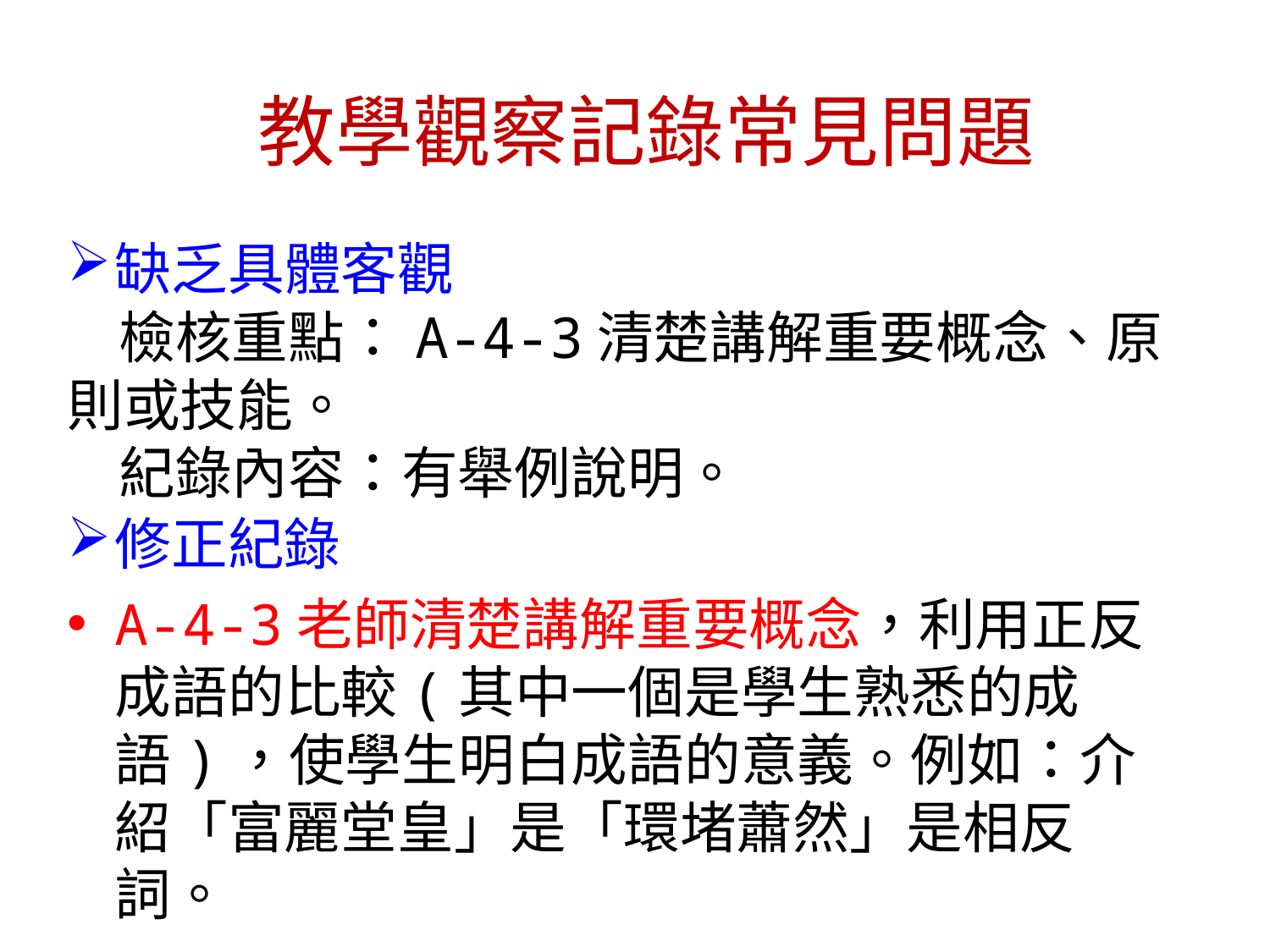

教學觀察記錄常見問題
缺乏具體客觀
   檢核重點：A-4-3清楚講解重要概念、原則或技能。
   紀錄內容：有舉例說明。
修正紀錄
A-4-3老師清楚講解重要概念，利用正反成語的比較(其中一個是學生熟悉的成語)，使學生明白成語的意義。例如：介紹「富麗堂皇」是「環堵蕭然」是相反詞。